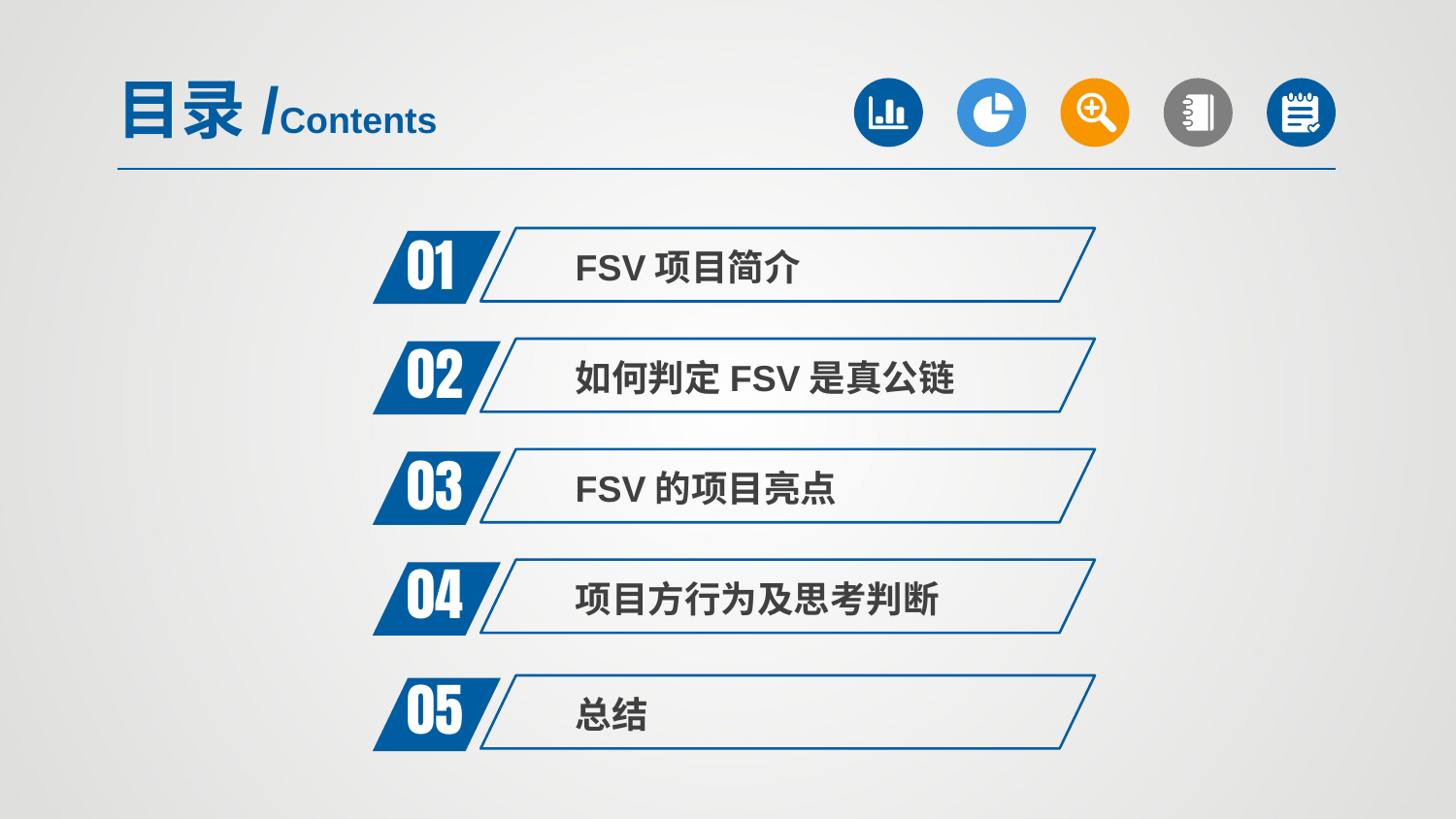

目录/Contents

01

FSV项目简介
02

如何判定FSV是真公链
03

FSV的项目亮点
04

项目方行为及思考判断
05

总结